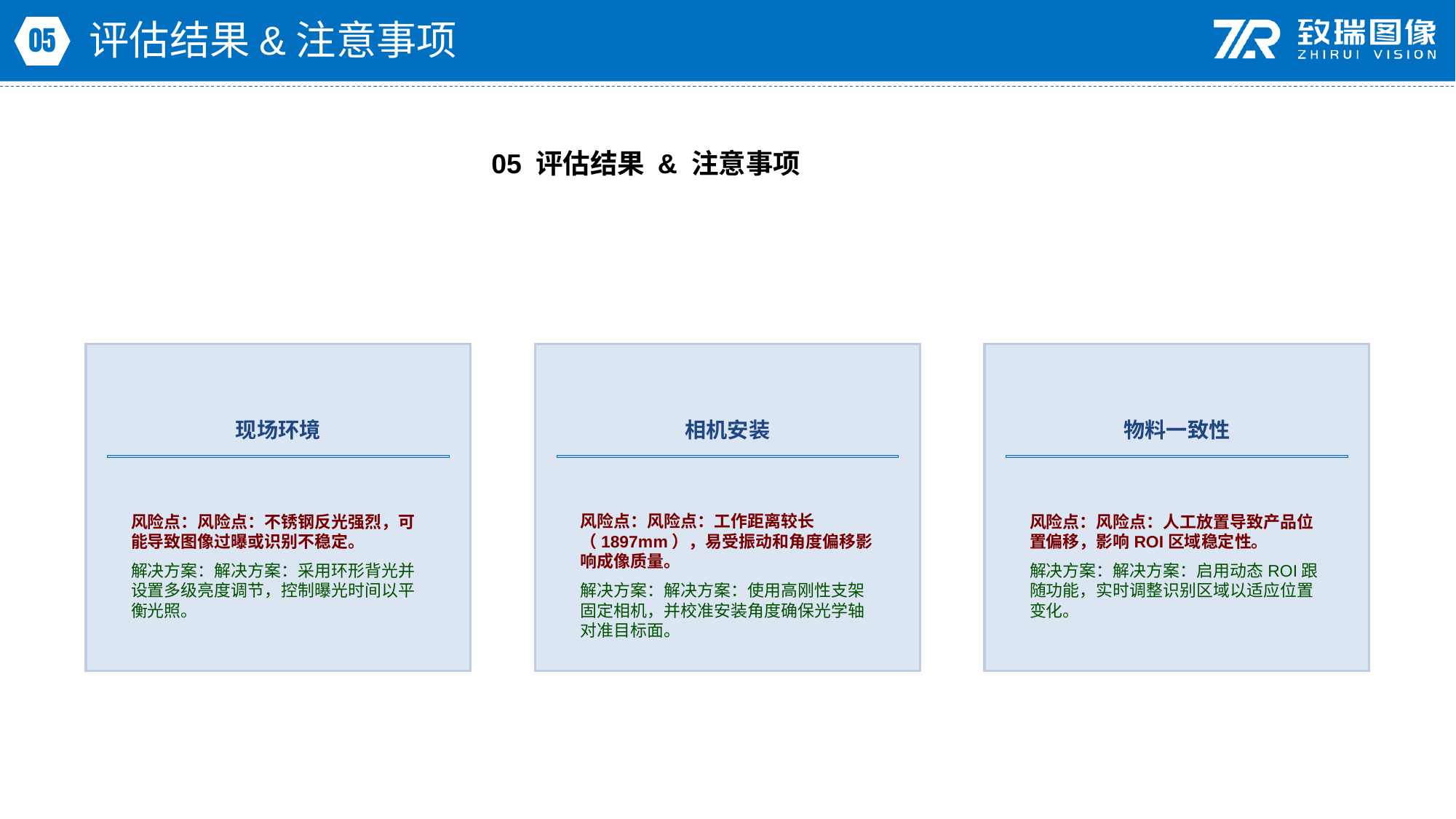

评估结果&注意事项
05

05 评估结果 & 注意事项

现场环境

相机安装

物料一致性

风险点：风险点：不锈钢反光强烈，可能导致图像过曝或识别不稳定。
解决方案：解决方案：采用环形背光并设置多级亮度调节，控制曝光时间以平衡光照。

风险点：风险点：工作距离较长（1897mm），易受振动和角度偏移影响成像质量。
解决方案：解决方案：使用高刚性支架固定相机，并校准安装角度确保光学轴对准目标面。

风险点：风险点：人工放置导致产品位置偏移，影响ROI区域稳定性。
解决方案：解决方案：启用动态ROI跟随功能，实时调整识别区域以适应位置变化。